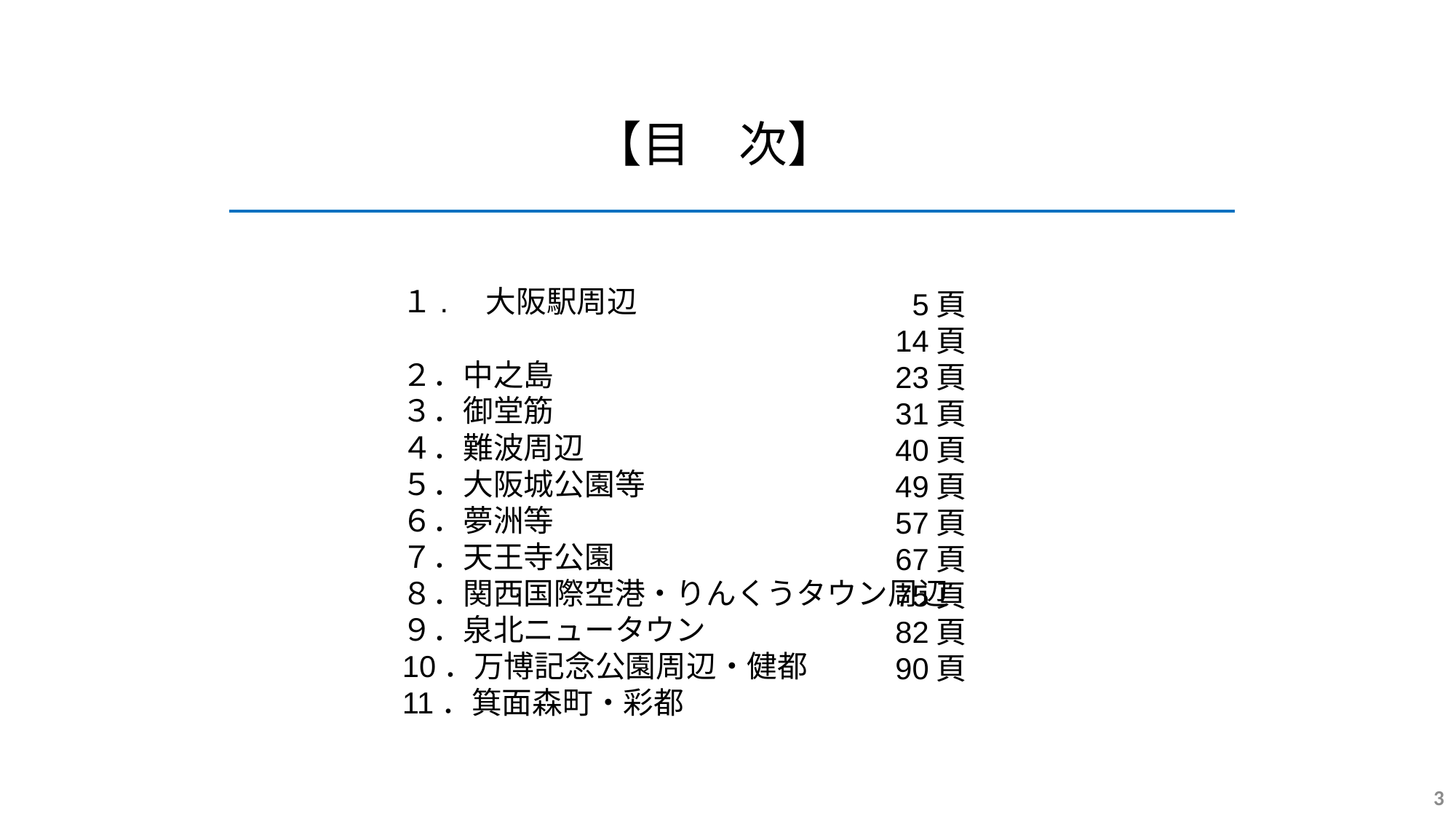

【目　次】
１.　大阪駅周辺
２．中之島
３．御堂筋
４．難波周辺
５．大阪城公園等
６．夢洲等
７．天王寺公園
８．関西国際空港・りんくうタウン周辺
９．泉北ニュータウン
10．万博記念公園周辺・健都
11．箕面森町・彩都
5頁
14頁
23頁
31頁
40頁
49頁
57頁
67頁
75頁
82頁
90頁
3